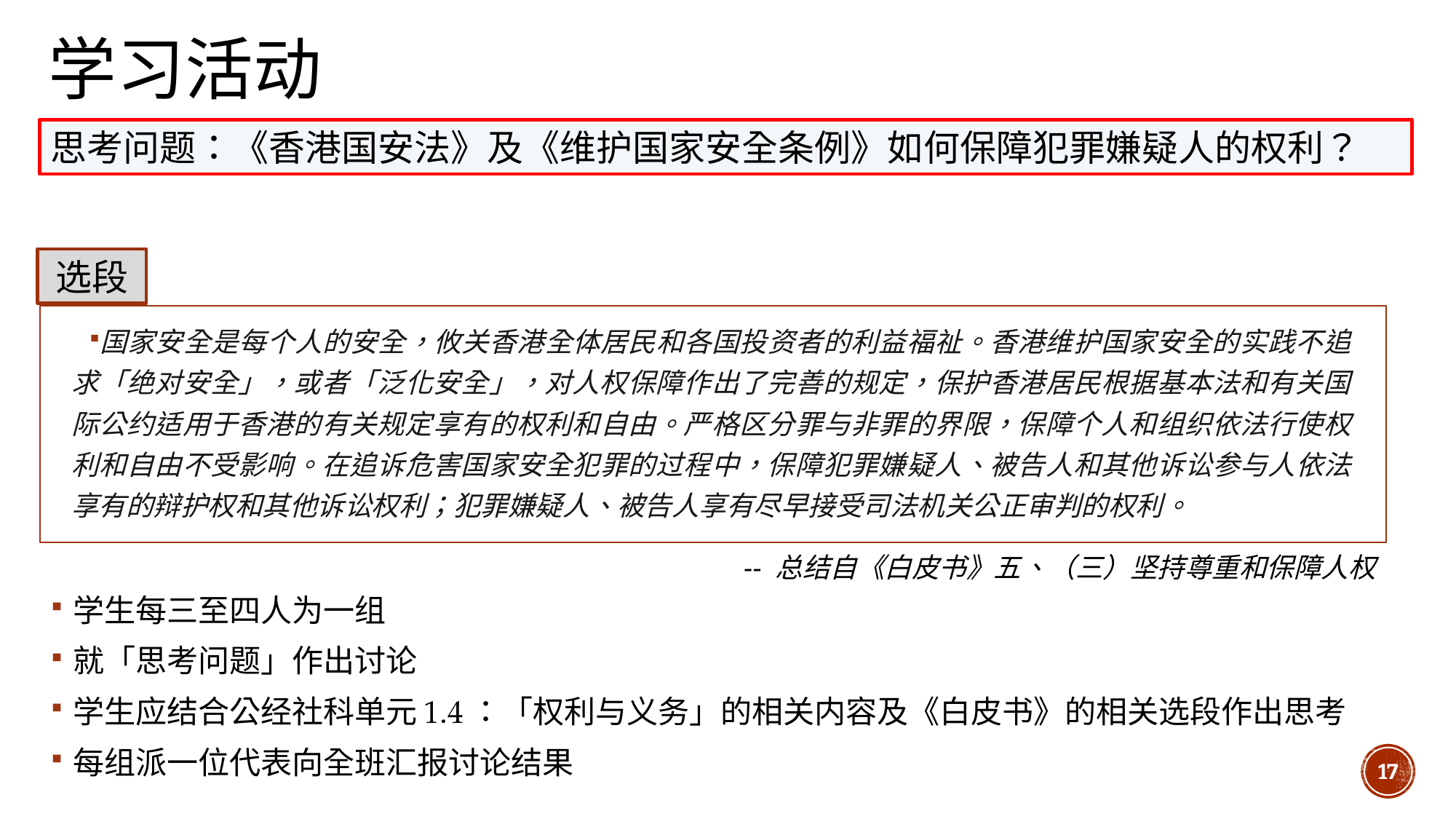

# 学习活动
思考问题：《香港国安法》及《维护国家安全条例》如何保障犯罪嫌疑人的权利？
选段

国家安全是每个人的安全，攸关香港全体居民和各国投资者的利益福祉。香港维护国家安全的实践不追求「绝对安全」，或者「泛化安全」，对人权保障作出了完善的规定，保护香港居民根据基本法和有关国际公约适用于香港的有关规定享有的权利和自由。严格区分罪与非罪的界限，保障个人和组织依法行使权利和自由不受影响。在追诉危害国家安全犯罪的过程中，保障犯罪嫌疑人、被告人和其他诉讼参与人依法享有的辩护权和其他诉讼权利；犯罪嫌疑人、被告人享有尽早接受司法机关公正审判的权利。
-- 总结自《白皮书》五、（三）坚持尊重和保障人权
学生每三至四人为一组
就「思考问题」作出讨论
学生应结合公经社科单元1.4：「权利与义务」的相关内容及《白皮书》的相关选段作出思考
每组派一位代表向全班汇报讨论结果

17